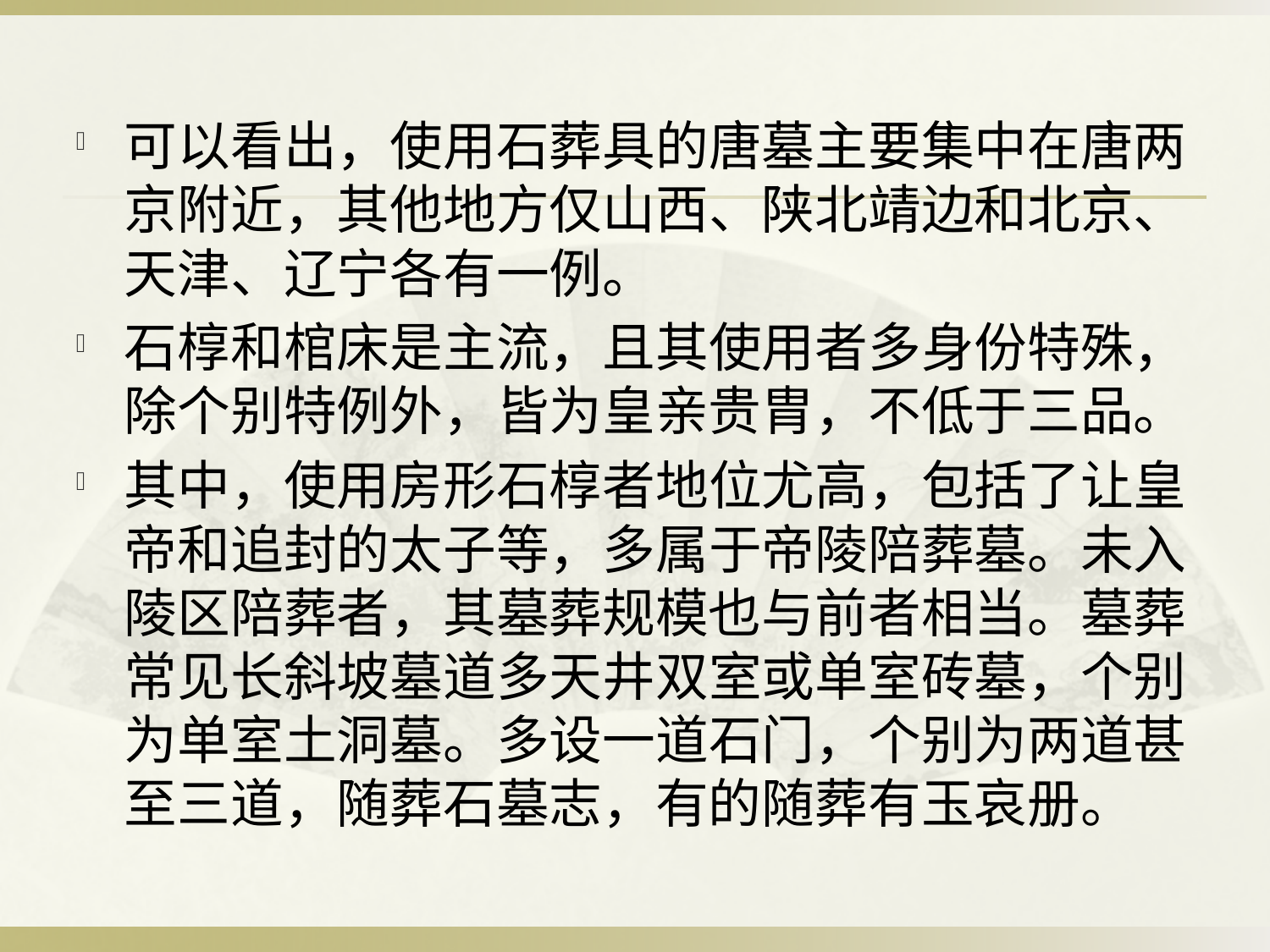

#
可以看出，使用石葬具的唐墓主要集中在唐两京附近，其他地方仅山西、陕北靖边和北京、天津、辽宁各有一例。
石椁和棺床是主流，且其使用者多身份特殊，除个别特例外，皆为皇亲贵胄，不低于三品。
其中，使用房形石椁者地位尤高，包括了让皇帝和追封的太子等，多属于帝陵陪葬墓。未入陵区陪葬者，其墓葬规模也与前者相当。墓葬常见长斜坡墓道多天井双室或单室砖墓，个别为单室土洞墓。多设一道石门，个别为两道甚至三道，随葬石墓志，有的随葬有玉哀册。